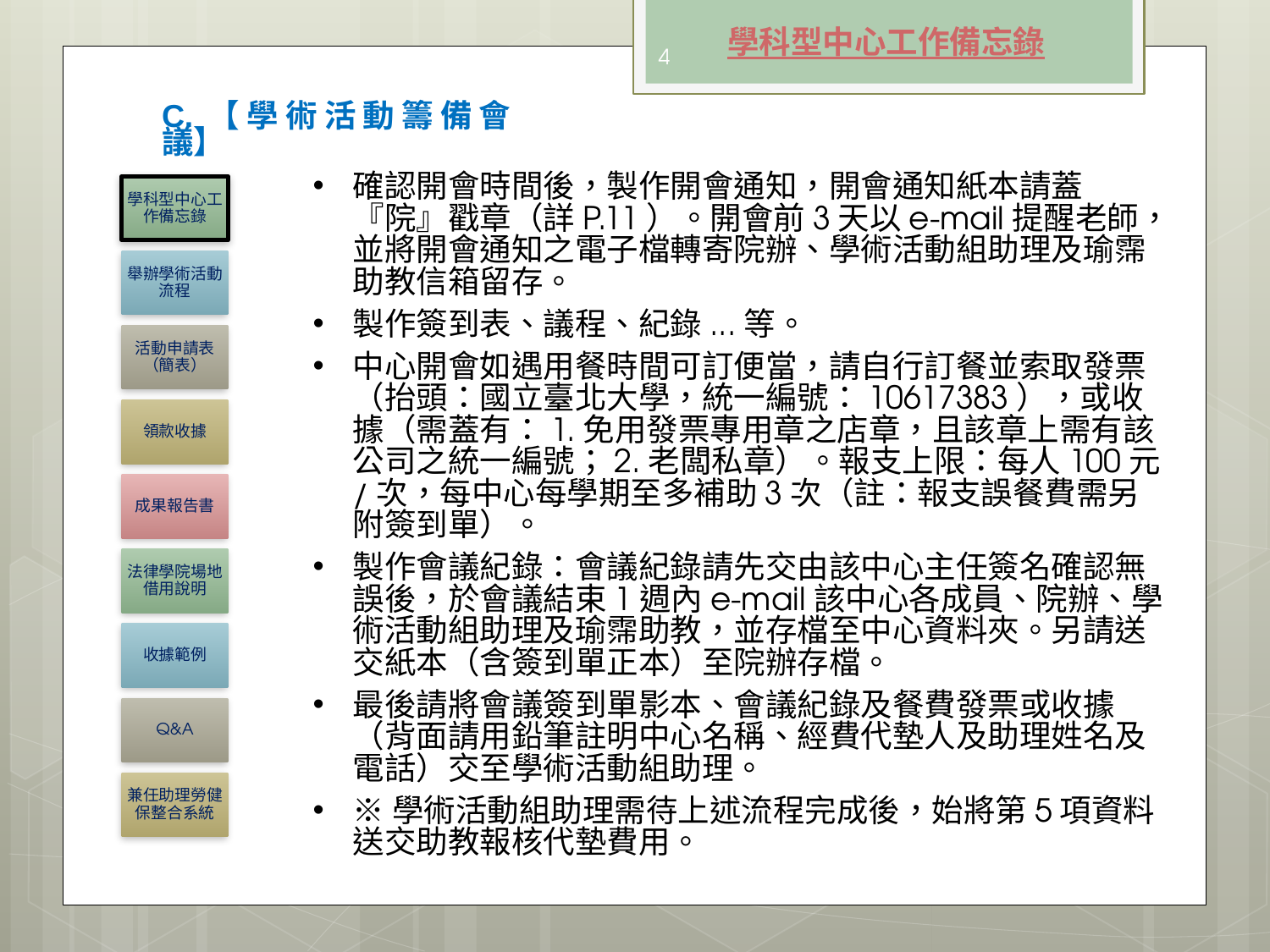

學科型中心工作備忘錄
4
C.【學術活動籌備會議】
確認開會時間後，製作開會通知，開會通知紙本請蓋『院』戳章（詳P.11）。開會前3天以e-mail提醒老師，並將開會通知之電子檔轉寄院辦、學術活動組助理及瑜霈助教信箱留存。
製作簽到表、議程、紀錄...等。
中心開會如遇用餐時間可訂便當，請自行訂餐並索取發票（抬頭：國立臺北大學，統一編號：10617383），或收據（需蓋有：1.免用發票專用章之店章，且該章上需有該公司之統一編號；2.老闆私章）。報支上限：每人100元/次，每中心每學期至多補助3次（註：報支誤餐費需另附簽到單）。
製作會議紀錄：會議紀錄請先交由該中心主任簽名確認無誤後，於會議結束1週內e-mail該中心各成員、院辦、學術活動組助理及瑜霈助教，並存檔至中心資料夾。另請送交紙本（含簽到單正本）至院辦存檔。
最後請將會議簽到單影本、會議紀錄及餐費發票或收據（背面請用鉛筆註明中心名稱、經費代墊人及助理姓名及電話）交至學術活動組助理。
※學術活動組助理需待上述流程完成後，始將第5項資料送交助教報核代墊費用。
學科型中心工作備忘錄
舉辦學術活動流程
活動申請表（簡表）
領款收據
成果報告書
法律學院場地借用說明
收據範例
Q&A
兼任助理勞健保整合系統